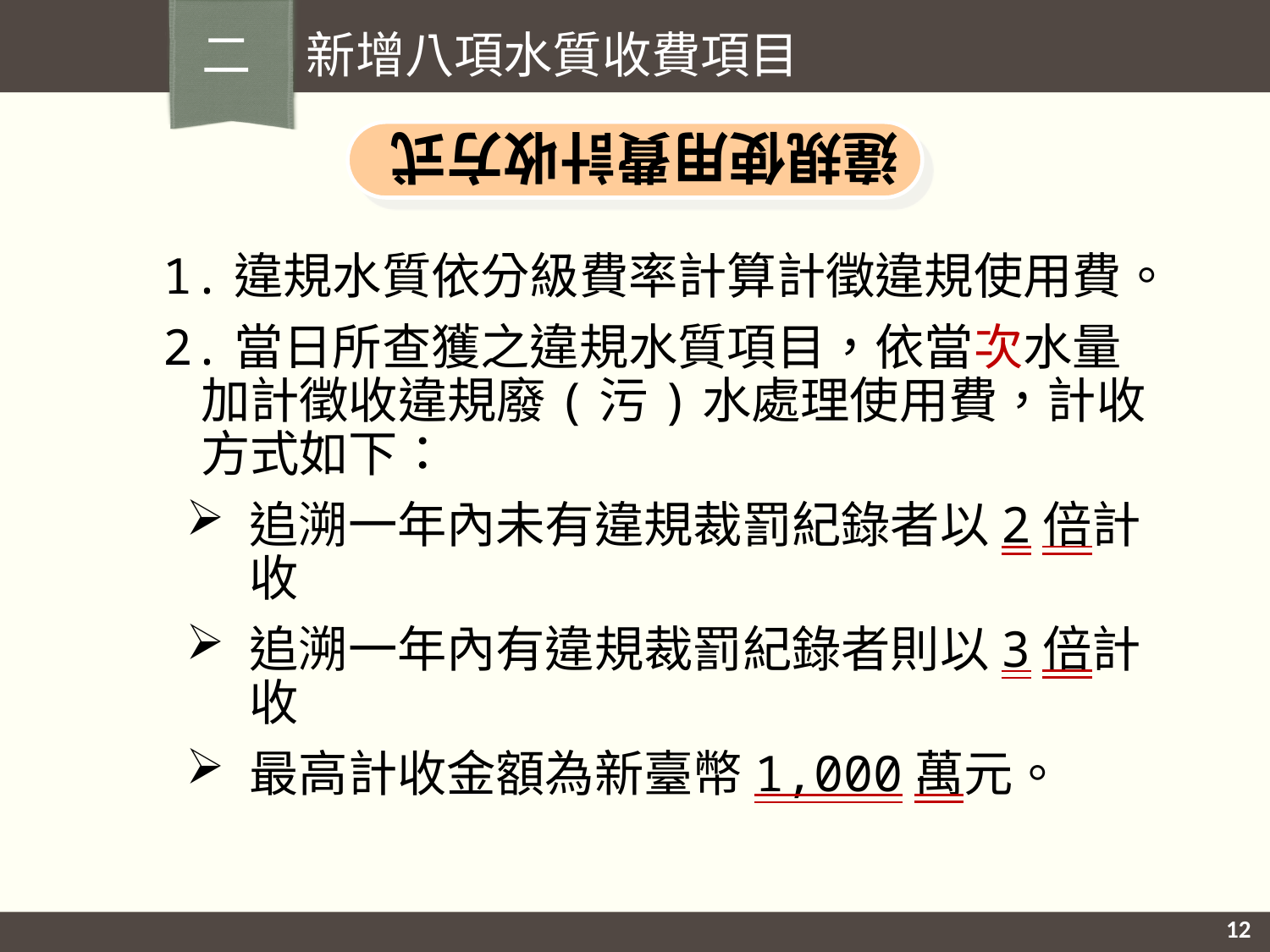

違規使用費計收方式
二     新增八項水質收費項目
1.違規水質依分級費率計算計徵違規使用費。
2.當日所查獲之違規水質項目，依當次水量加計徵收違規廢(污)水處理使用費，計收方式如下：
追溯一年內未有違規裁罰紀錄者以2倍計收
追溯一年內有違規裁罰紀錄者則以3倍計收
最高計收金額為新臺幣1,000萬元。

12